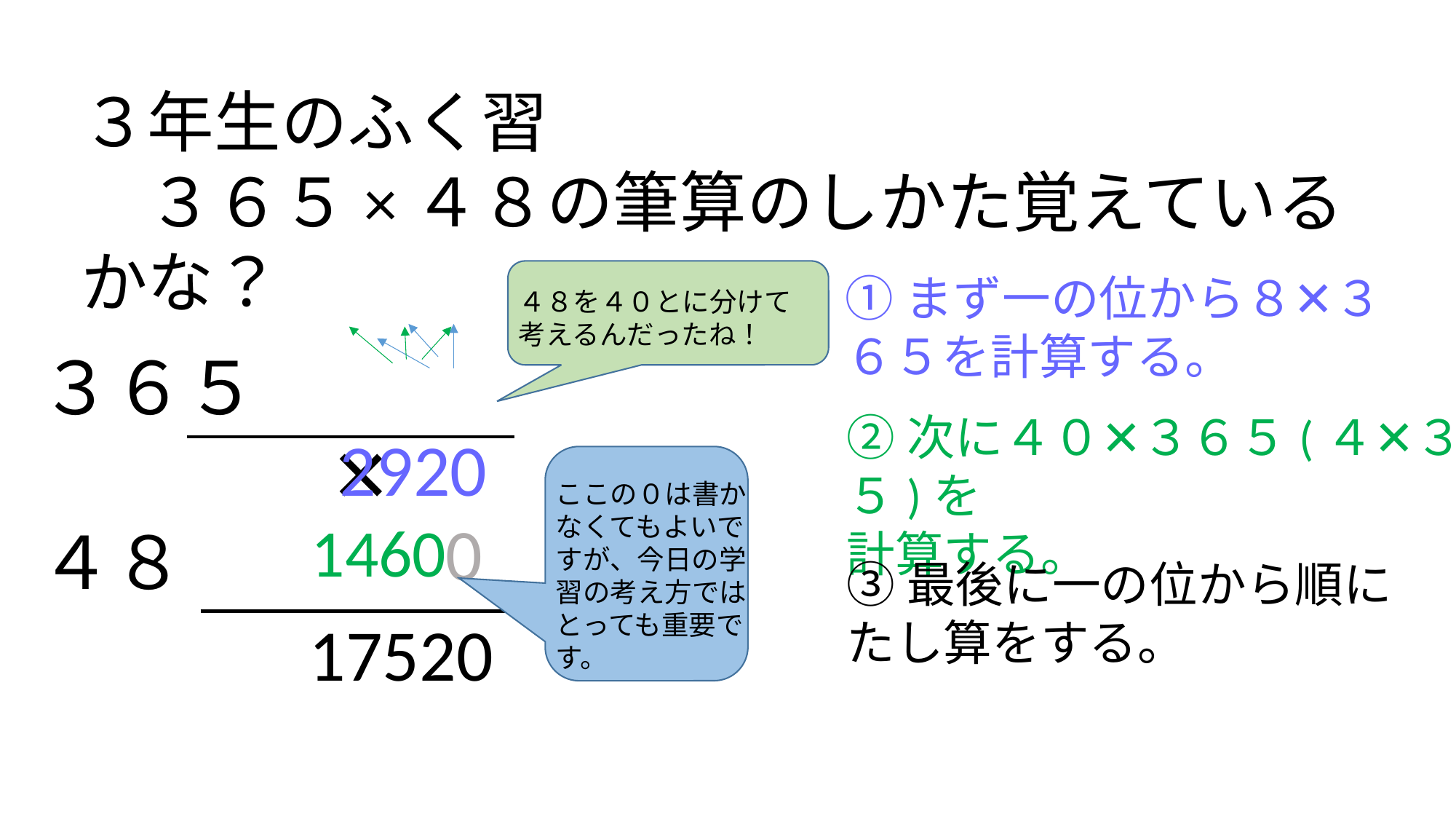

３年生のふく習
　３６５×４８の筆算のしかた覚えているかな？
　　　　　　　　３６５
　　　　✕  　４８

４８を４０とに分けて考えるんだったね！
①まず一の位から８✕３６５を計算する。
②次に４０✕３６５(４✕３６５)を
計算する。
2920

ここの０は書かなくてもよいですが、今日の学習の考え方ではとっても重要です。
0
1460
③最後に一の位から順に
たし算をする。
17520